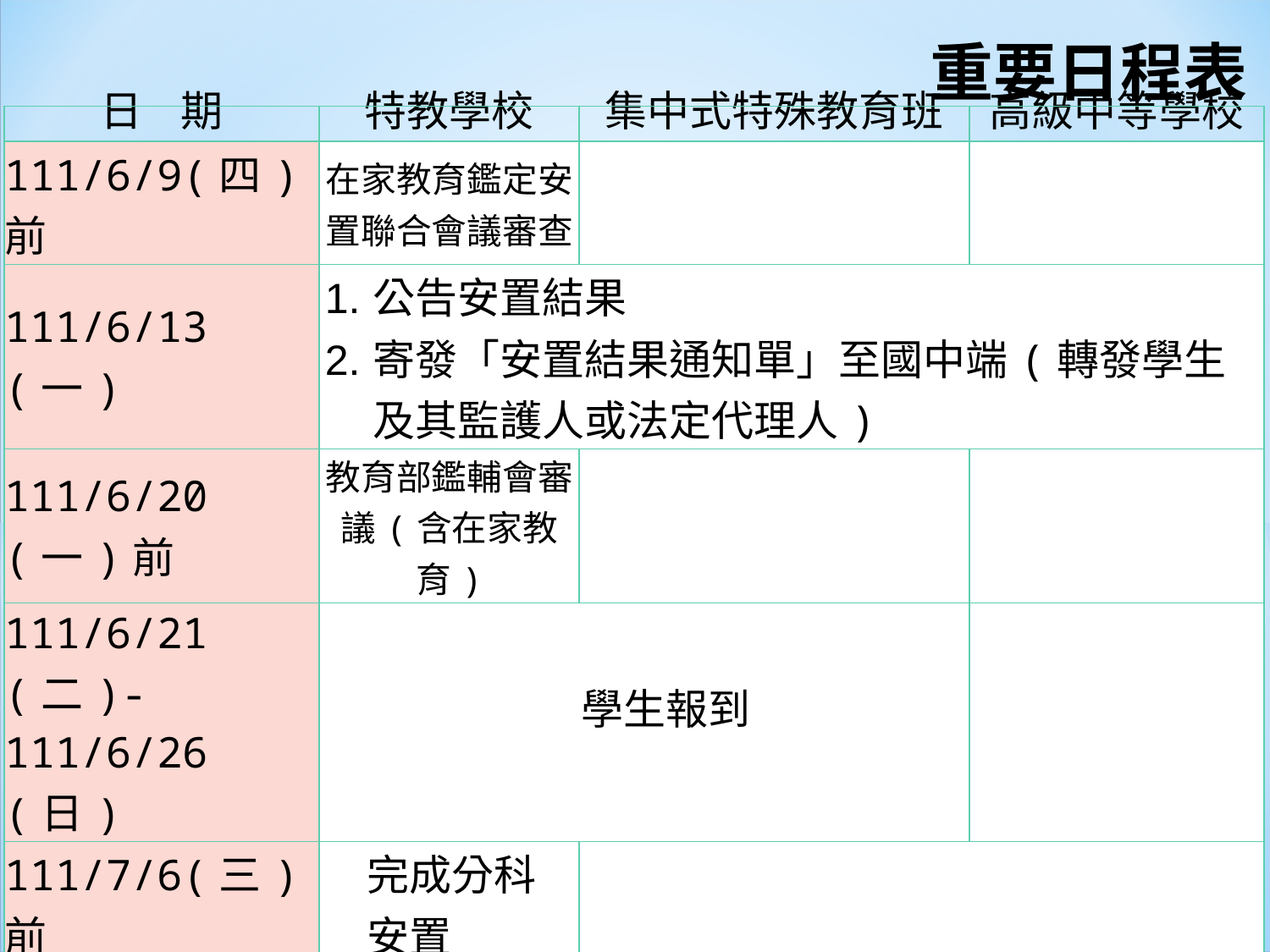

# 重要日程表
| 日 期 | 特教學校 | 集中式特殊教育班 | 高級中等學校 |
| --- | --- | --- | --- |
| 111/6/9(四)前 | 在家教育鑑定安置聯合會議審查 |  |  |
| 111/6/13(一) | 公告安置結果 寄發「安置結果通知單」至國中端(轉發學生及其監護人或法定代理人) |  |  |
| 111/6/20(一)前 | 教育部鑑輔會審議(含在家教育) |  |  |
| 111/6/21(二)- 111/6/26(日) | 學生報到 |  |  |
| 111/7/6(三)前 | 完成分科安置 |  |  |
| 111/7/13(三)- 111/7/14(四) 中午12時前 |  |  | 學生報到 |
| 111/7/29(五)前 中午12時前 | 已報到學生放棄報到截止日 |  |  |